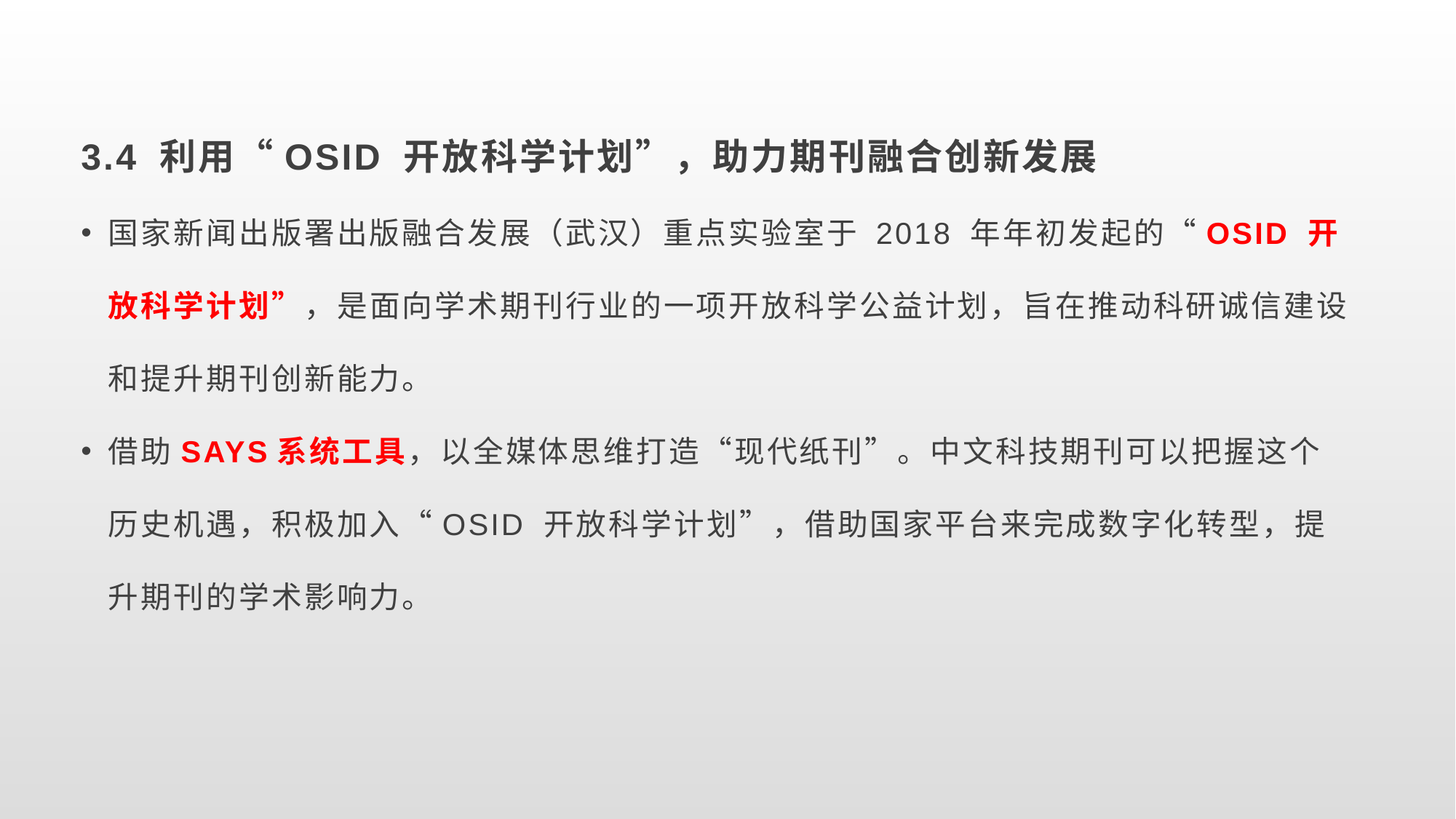

3.4 利用“OSID 开放科学计划”，助力期刊融合创新发展
国家新闻出版署出版融合发展（武汉）重点实验室于 2018 年年初发起的“OSID 开放科学计划”，是面向学术期刊行业的一项开放科学公益计划，旨在推动科研诚信建设和提升期刊创新能力。
借助SAYS系统工具，以全媒体思维打造“现代纸刊”。中文科技期刊可以把握这个历史机遇，积极加入“OSID 开放科学计划”，借助国家平台来完成数字化转型，提升期刊的学术影响力。